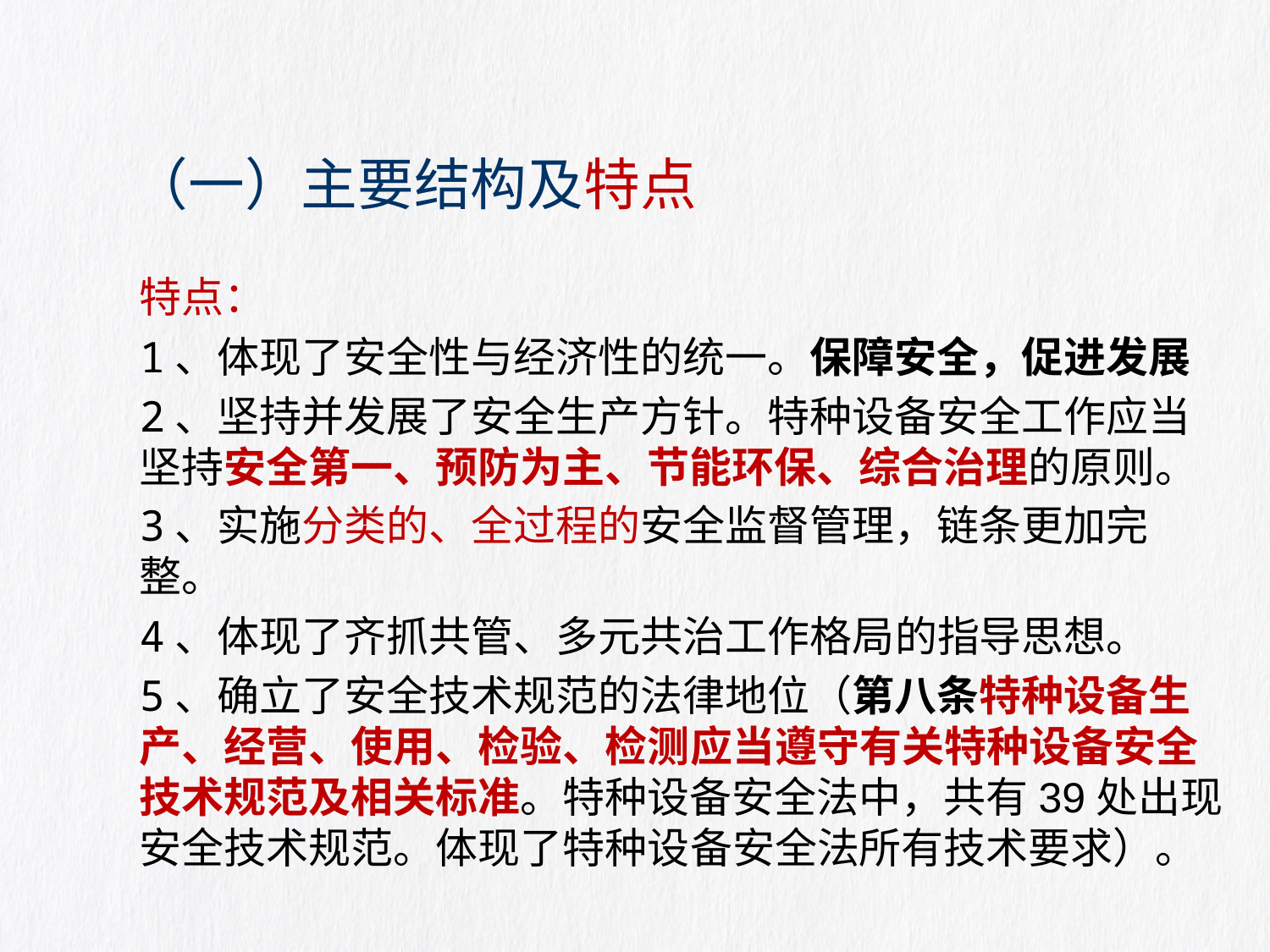

# （一）主要结构及特点
特点：
1、体现了安全性与经济性的统一。保障安全，促进发展
2、坚持并发展了安全生产方针。特种设备安全工作应当坚持安全第一、预防为主、节能环保、综合治理的原则。
3、实施分类的、全过程的安全监督管理，链条更加完整。
4、体现了齐抓共管、多元共治工作格局的指导思想。
5、确立了安全技术规范的法律地位（第八条特种设备生产、经营、使用、检验、检测应当遵守有关特种设备安全技术规范及相关标准。特种设备安全法中，共有39处出现安全技术规范。体现了特种设备安全法所有技术要求）。

11